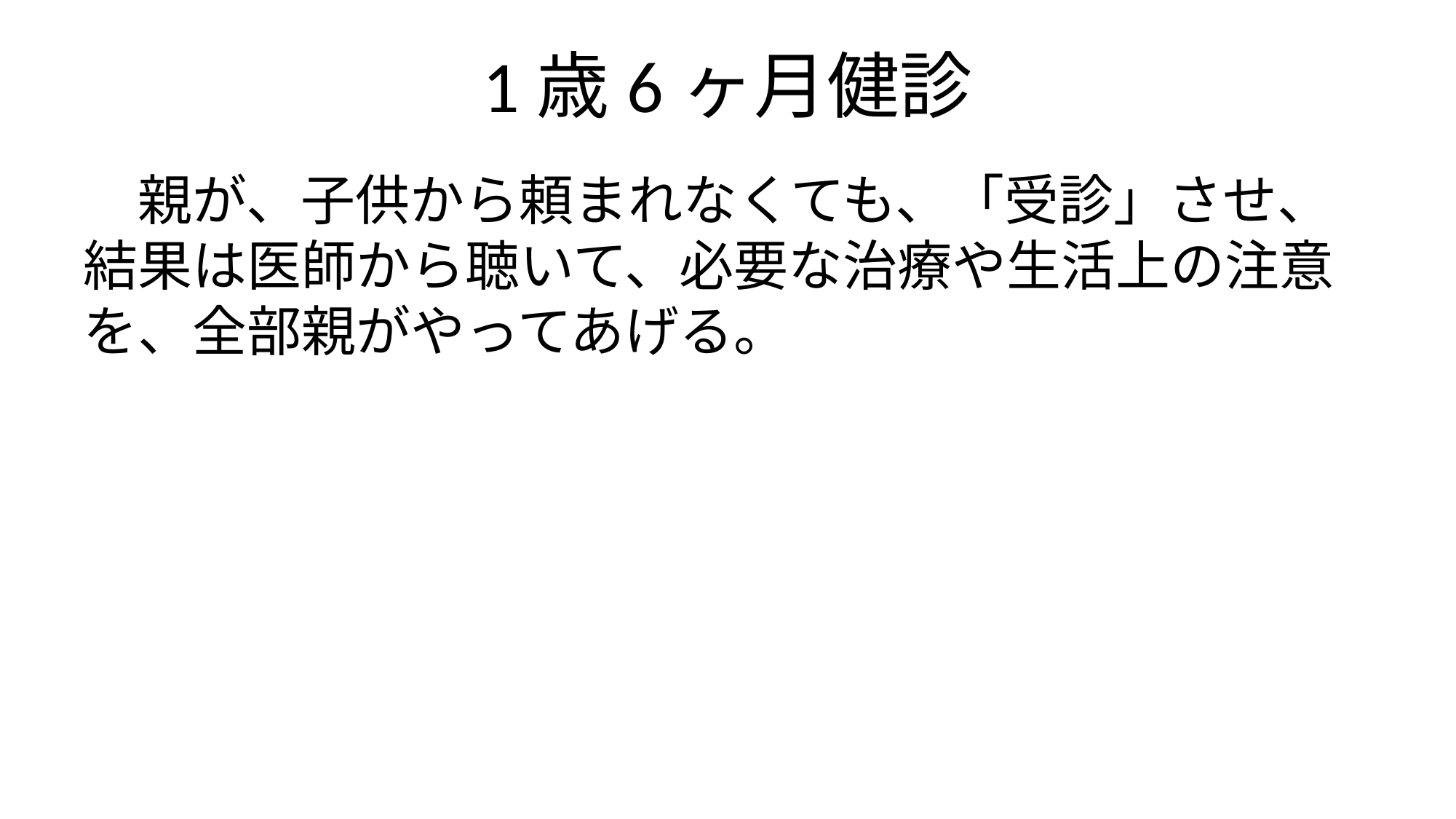

# 1歳6ヶ月健診
　親が、子供から頼まれなくても、「受診」させ、結果は医師から聴いて、必要な治療や生活上の注意を、全部親がやってあげる。
32